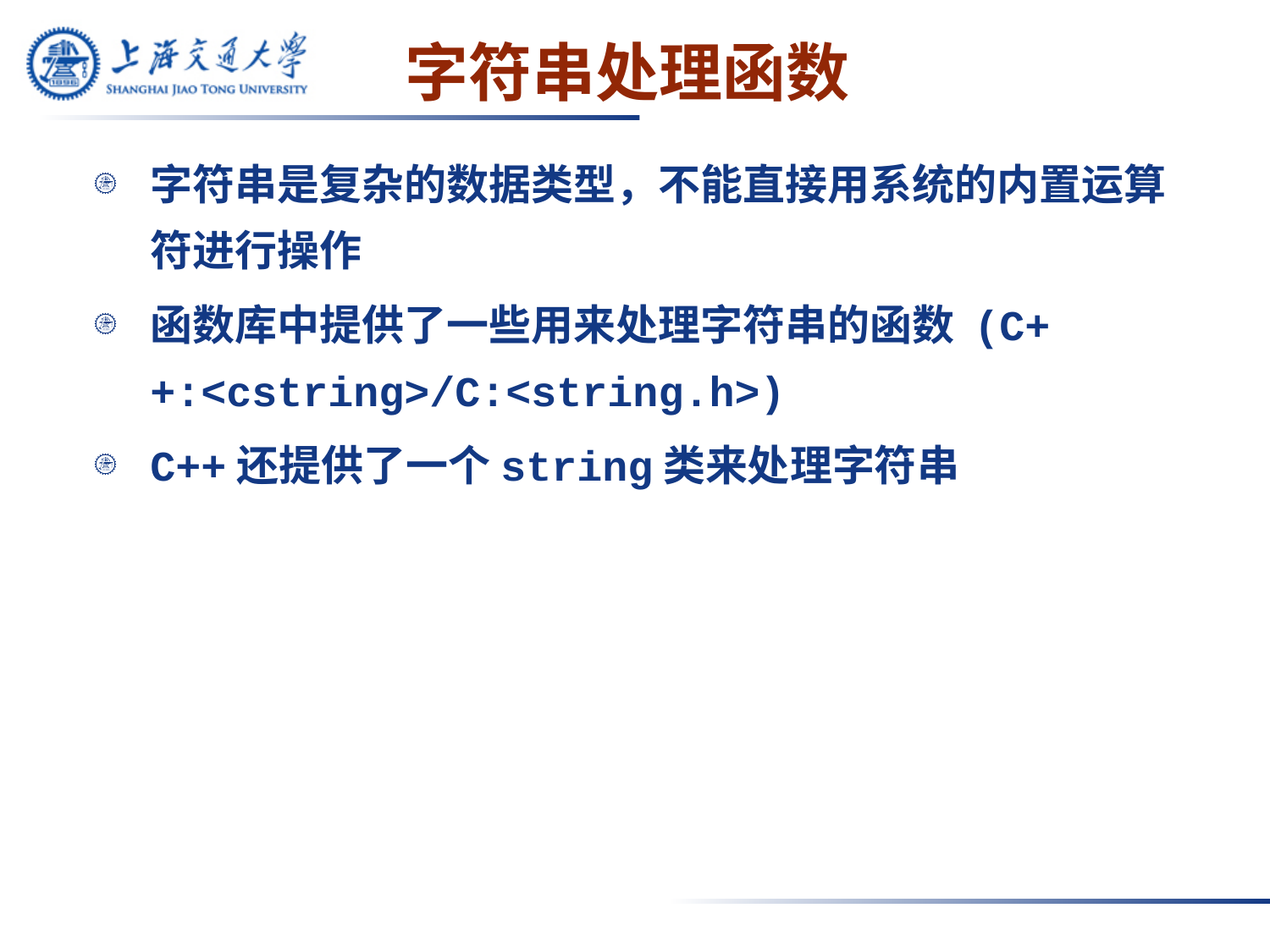

# 字符串处理函数
字符串是复杂的数据类型，不能直接用系统的内置运算符进行操作
函数库中提供了一些用来处理字符串的函数 (C++:<cstring>/C:<string.h>)
C++还提供了一个string类来处理字符串